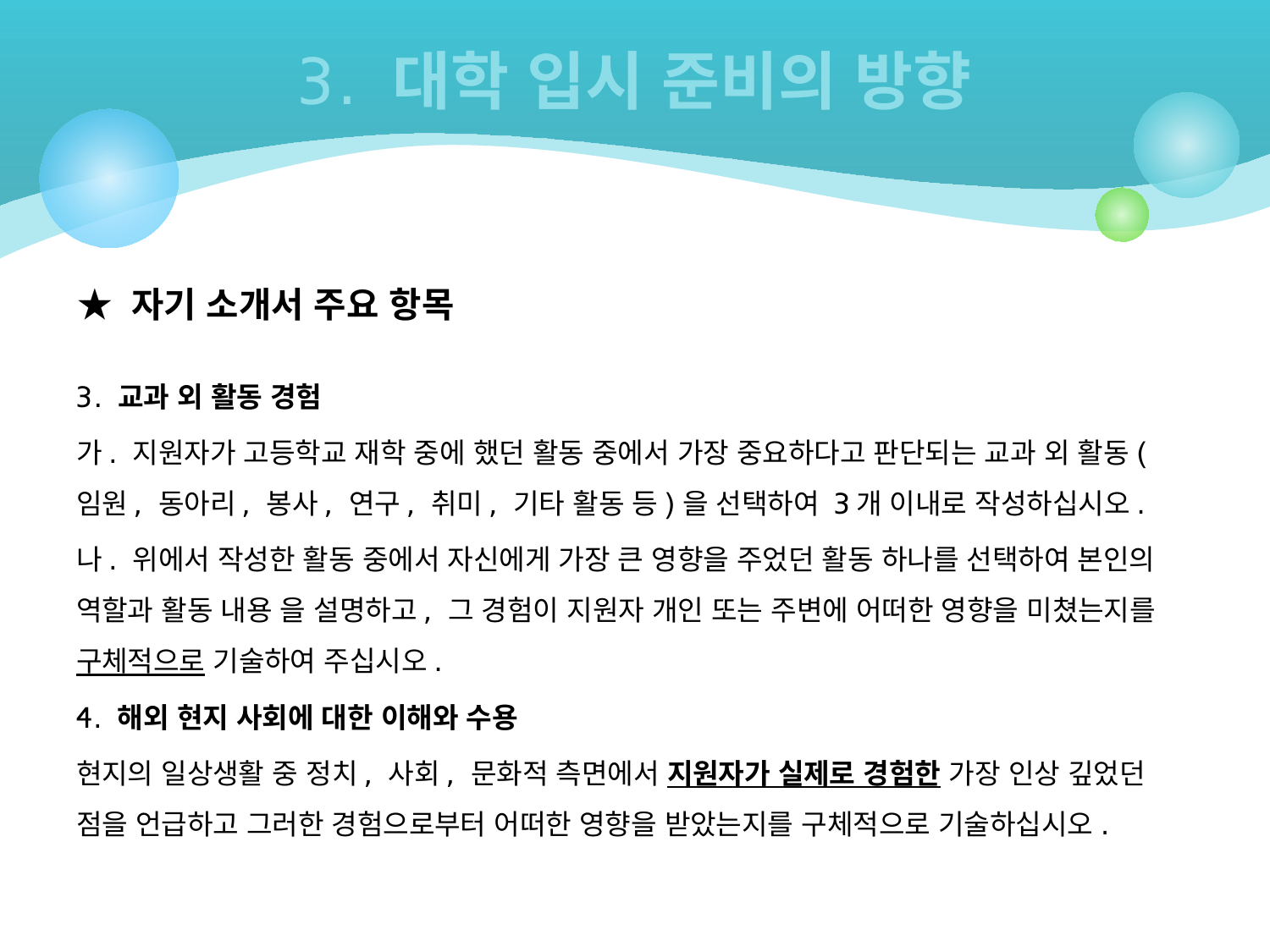

# 3. 대학 입시 준비의 방향
★ 자기 소개서 주요 항목
3. 교과 외 활동 경험
가. 지원자가 고등학교 재학 중에 했던 활동 중에서 가장 중요하다고 판단되는 교과 외 활동(임원, 동아리, 봉사, 연구, 취미, 기타 활동 등)을 선택하여 3개 이내로 작성하십시오.
나. 위에서 작성한 활동 중에서 자신에게 가장 큰 영향을 주었던 활동 하나를 선택하여 본인의 역할과 활동 내용 을 설명하고, 그 경험이 지원자 개인 또는 주변에 어떠한 영향을 미쳤는지를 구체적으로 기술하여 주십시오.
4. 해외 현지 사회에 대한 이해와 수용
현지의 일상생활 중 정치, 사회, 문화적 측면에서 지원자가 실제로 경험한 가장 인상 깊었던 점을 언급하고 그러한 경험으로부터 어떠한 영향을 받았는지를 구체적으로 기술하십시오.